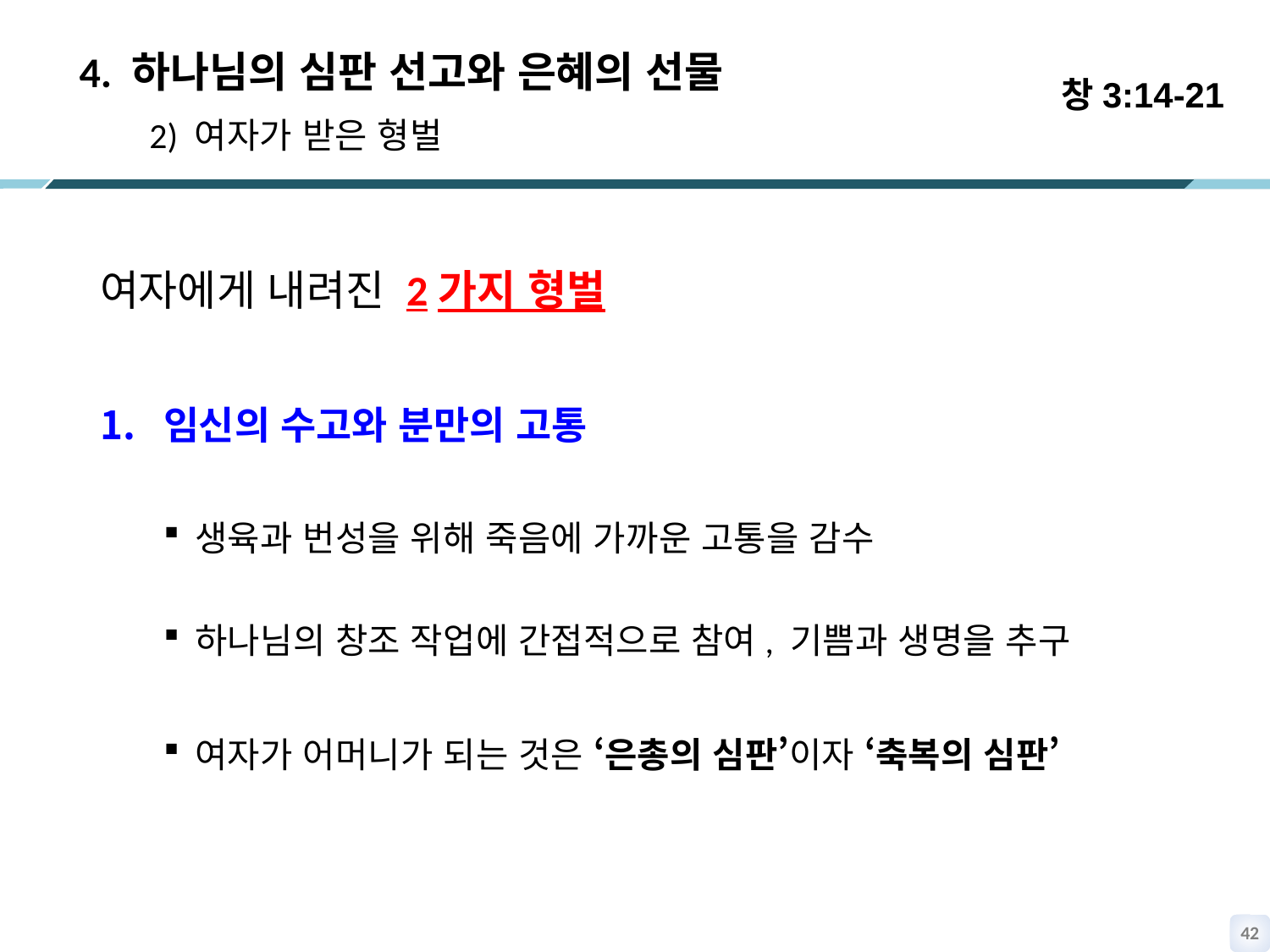

창3:14-21

       4. 하나님의 심판 선고와 은혜의 선물
                 2) 여자가 받은 형벌

여자에게 내려진 2가지 형벌

임신의 수고와 분만의 고통

생육과 번성을 위해 죽음에 가까운 고통을 감수

하나님의 창조 작업에 간접적으로 참여, 기쁨과 생명을 추구

여자가 어머니가 되는 것은 ‘은총의 심판’이자 ‘축복의 심판’

42